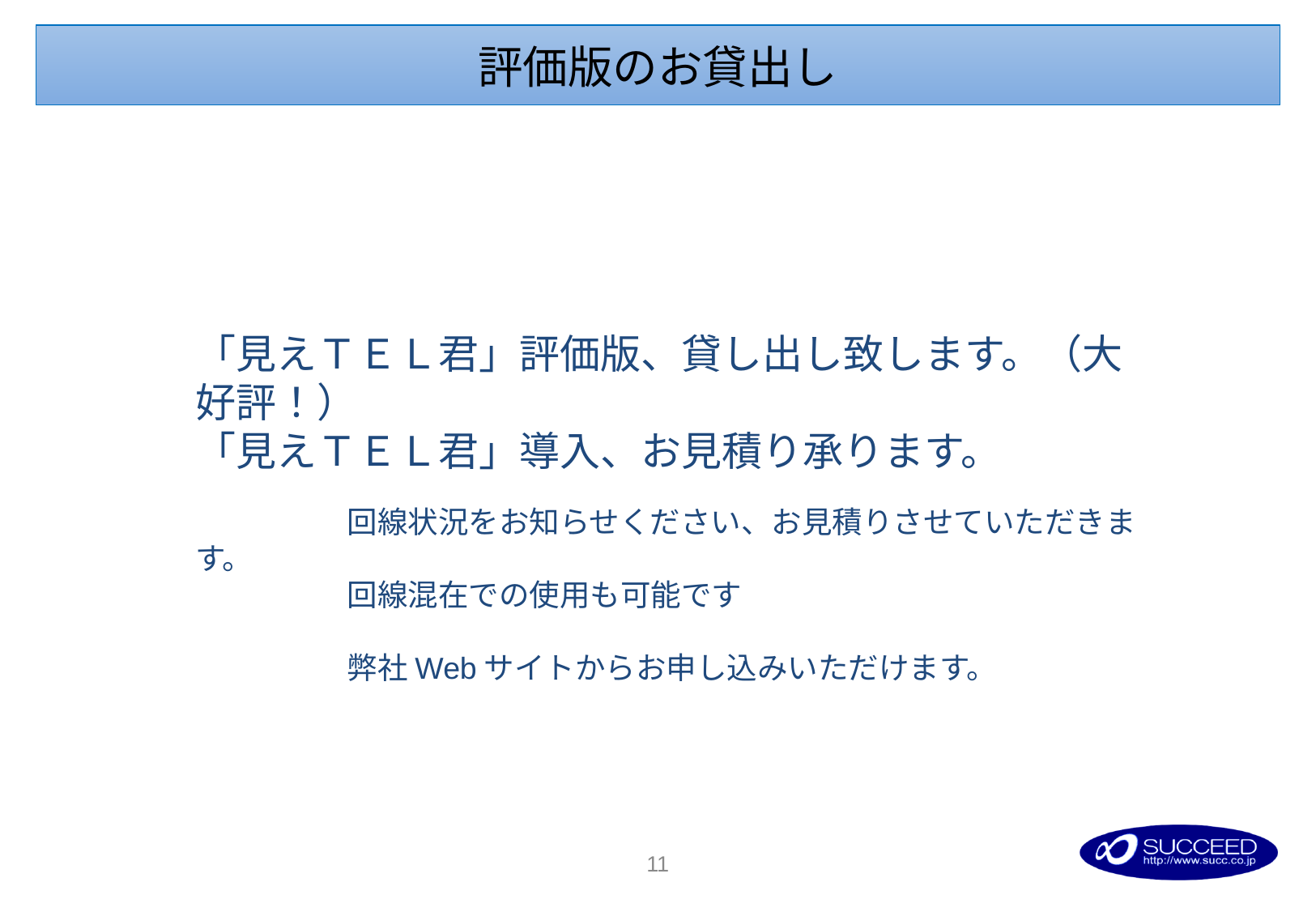

# 評価版のお貸出し
「見えＴＥＬ君」評価版、貸し出し致します。（大好評！）
「見えＴＥＬ君」導入、お見積り承ります。

　　　　　回線状況をお知らせください、お見積りさせていただきます。
　　　　　回線混在での使用も可能です

　　　　　弊社Webサイトからお申し込みいただけます。
11